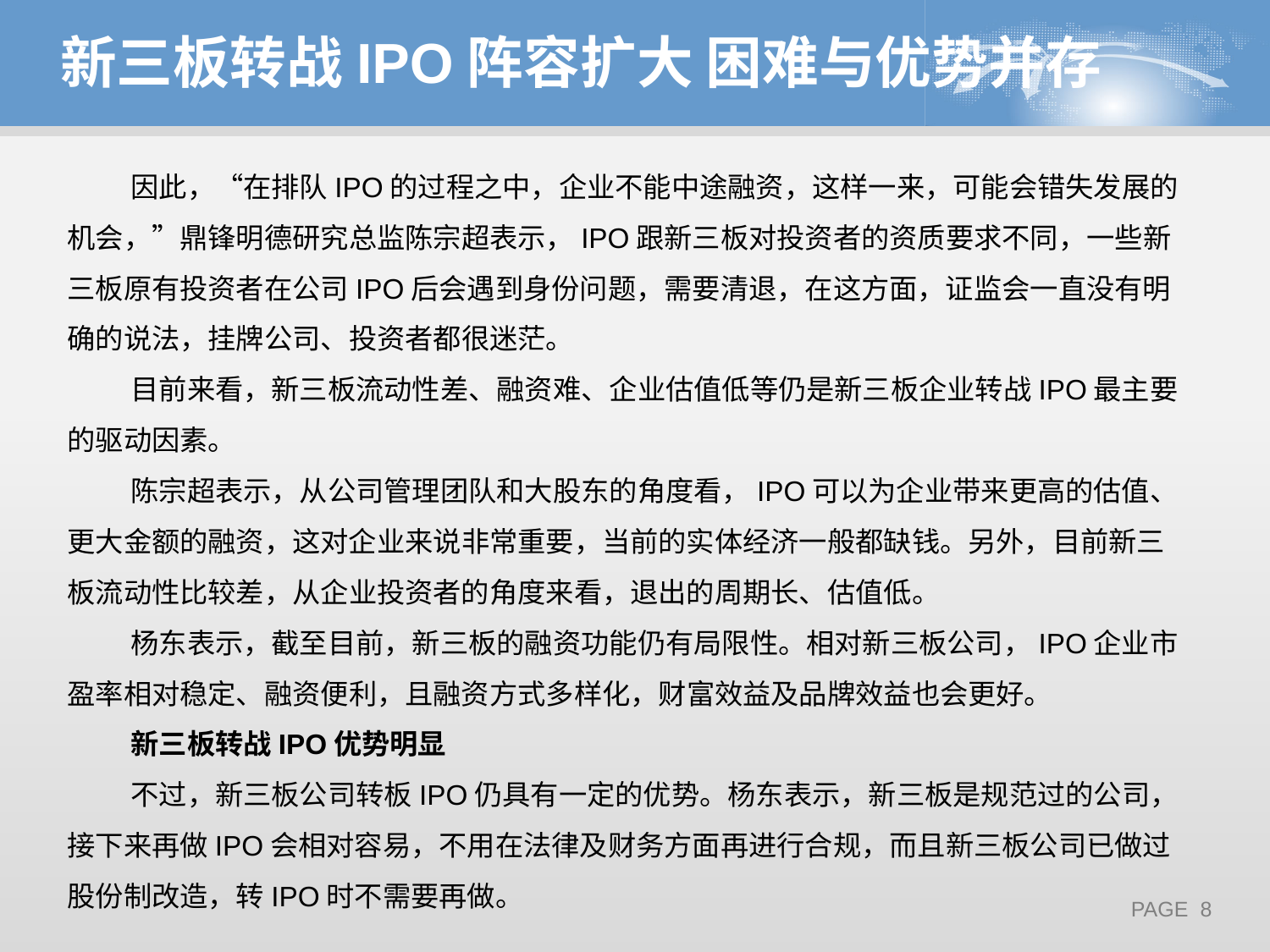

新三板转战IPO阵容扩大 困难与优势并存
因此，“在排队IPO的过程之中，企业不能中途融资，这样一来，可能会错失发展的机会，”鼎锋明德研究总监陈宗超表示，IPO跟新三板对投资者的资质要求不同，一些新三板原有投资者在公司IPO后会遇到身份问题，需要清退，在这方面，证监会一直没有明确的说法，挂牌公司、投资者都很迷茫。
目前来看，新三板流动性差、融资难、企业估值低等仍是新三板企业转战IPO最主要的驱动因素。
陈宗超表示，从公司管理团队和大股东的角度看，IPO可以为企业带来更高的估值、更大金额的融资，这对企业来说非常重要，当前的实体经济一般都缺钱。另外，目前新三板流动性比较差，从企业投资者的角度来看，退出的周期长、估值低。
杨东表示，截至目前，新三板的融资功能仍有局限性。相对新三板公司，IPO企业市盈率相对稳定、融资便利，且融资方式多样化，财富效益及品牌效益也会更好。
新三板转战IPO优势明显
不过，新三板公司转板IPO仍具有一定的优势。杨东表示，新三板是规范过的公司，接下来再做IPO会相对容易，不用在法律及财务方面再进行合规，而且新三板公司已做过股份制改造，转IPO时不需要再做。